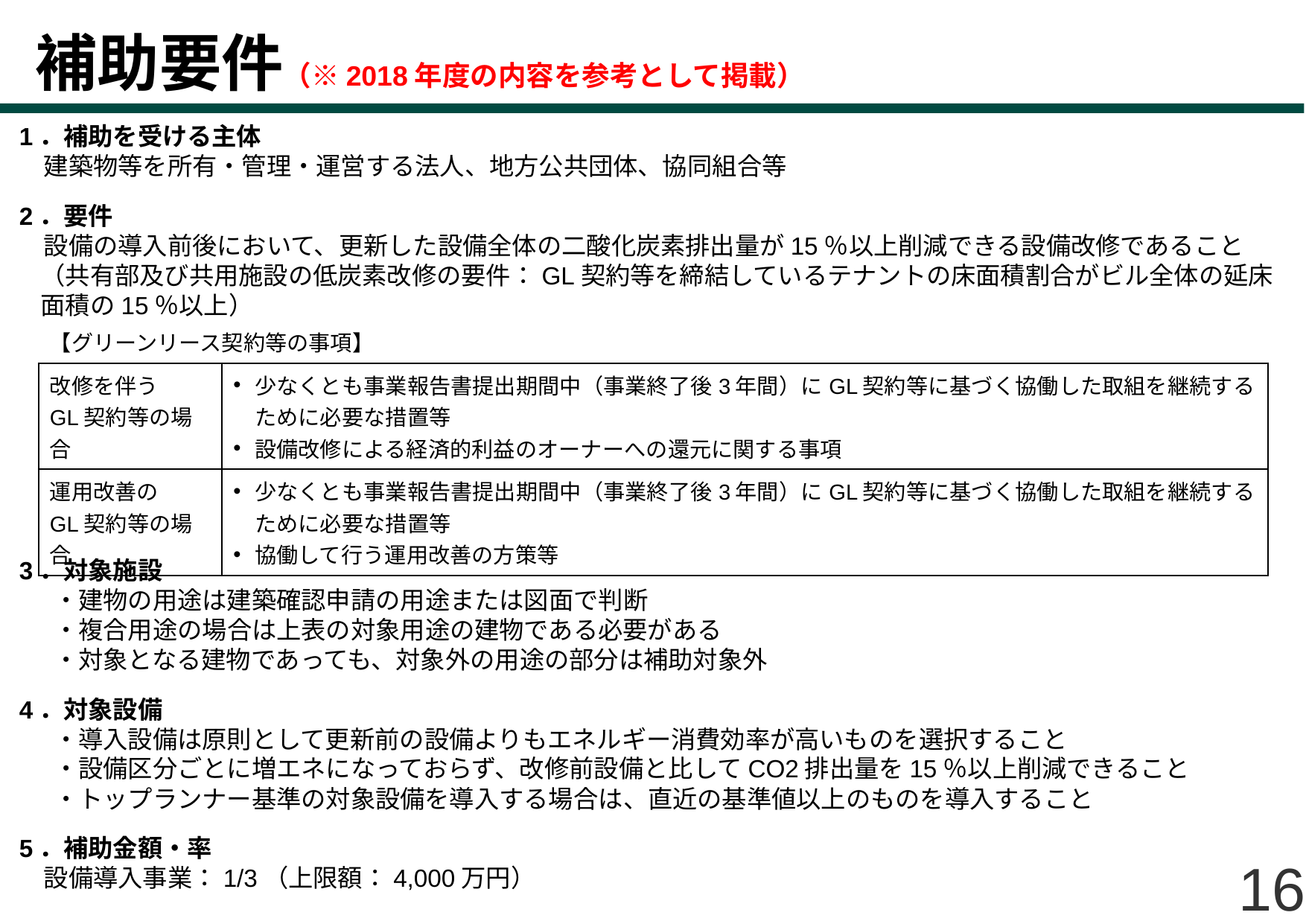

# 補助要件（※2018年度の内容を参考として掲載）
1．補助を受ける主体
　建築物等を所有・管理・運営する法人、地方公共団体、協同組合等
2．要件
　設備の導入前後において、更新した設備全体の二酸化炭素排出量が15％以上削減できる設備改修であること
（共有部及び共用施設の低炭素改修の要件：GL契約等を締結しているテナントの床面積割合がビル全体の延床面積の15％以上）

3．対象施設
・建物の用途は建築確認申請の用途または図面で判断
・複合用途の場合は上表の対象用途の建物である必要がある
・対象となる建物であっても、対象外の用途の部分は補助対象外
4．対象設備
・導入設備は原則として更新前の設備よりもエネルギー消費効率が高いものを選択すること
・設備区分ごとに増エネになっておらず、改修前設備と比してCO2排出量を15％以上削減できること
・トップランナー基準の対象設備を導入する場合は、直近の基準値以上のものを導入すること
5．補助金額・率
　設備導入事業：1/3（上限額：4,000万円）
【グリーンリース契約等の事項】
| 改修を伴う GL契約等の場合 | 少なくとも事業報告書提出期間中（事業終了後3年間）にGL契約等に基づく協働した取組を継続するために必要な措置等 設備改修による経済的利益のオーナーへの還元に関する事項 |
| --- | --- |
| 運用改善の GL契約等の場合 | 少なくとも事業報告書提出期間中（事業終了後3年間）にGL契約等に基づく協働した取組を継続するために必要な措置等 協働して行う運用改善の方策等 |